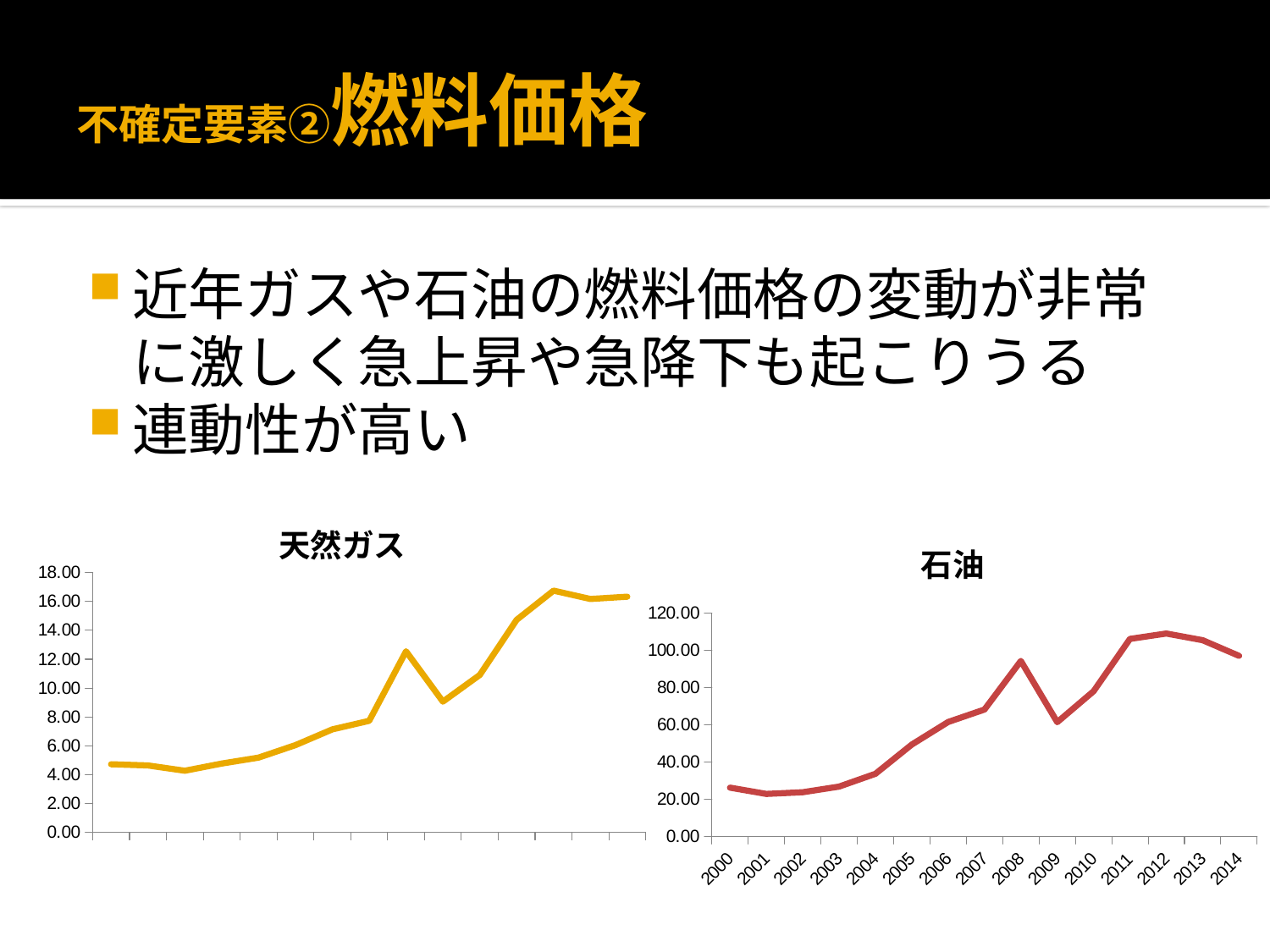

# 不確定要素②燃料価格
近年ガスや石油の燃料価格の変動が非常に激しく急上昇や急降下も起こりうる
連動性が高い

### Chart:

| Category | 天然ガス |
|---|---|
| 2000 | 4.723250749586435 |
| 2001 | 4.6376621949958645 |
| 2002 | 4.273401959263855 |
| 2003 | 4.769179073614558 |
| 2004 | 5.182033188585607 |
| 2005 | 6.047708591811414 |
| 2006 | 7.138308390198511 |
| 2007 | 7.730110111662531 |
| 2008 | 12.548254626757648 |
| 2009 | 9.058138182382134 |
| 2010 | 10.909390508684863 |
| 2011 | 14.72930882961125 |
| 2012 | 16.748168036600497 |
| 2013 | 16.169387148469813 |
| 2014 | 16.329304306244833 |

### Chart:

| Category | 石油 |
|---|---|
| 2000 | 26.2 |
| 2001 | 22.8125 |
| 2002 | 23.742549 |
| 2003 | 26.7826415 |
| 2004 | 33.6361538 |
| 2005 | 49.3544231 |
| 2006 | 61.5044231 |
| 2007 | 68.1894231 |
| 2008 | 94.3371154 |
| 2009 | 61.3890566 |
| 2010 | 78.0561538 |
| 2011 | 106.181538 |
| 2012 | 109.07903846153846 |
| 2013 | 105.47423076923073 |
| 2014 | 97.06725000000003 |